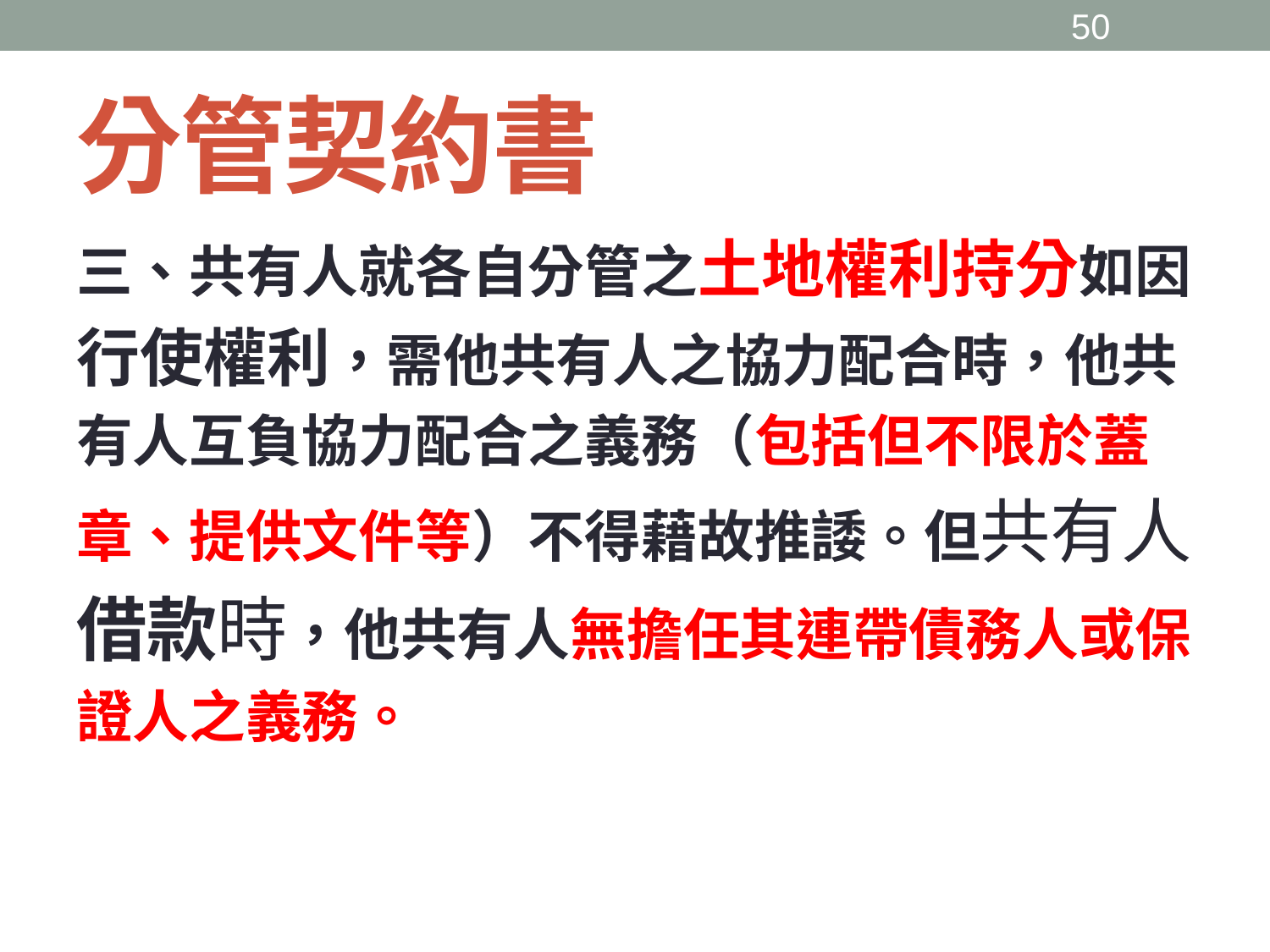

50
# 分管契約書
三、共有人就各自分管之土地權利持分如因
行使權利，需他共有人之協力配合時，他共
有人互負協力配合之義務（包括但不限於蓋
章、提供文件等）不得藉故推諉。但共有人
借款時，他共有人無擔任其連帶債務人或保
證人之義務。